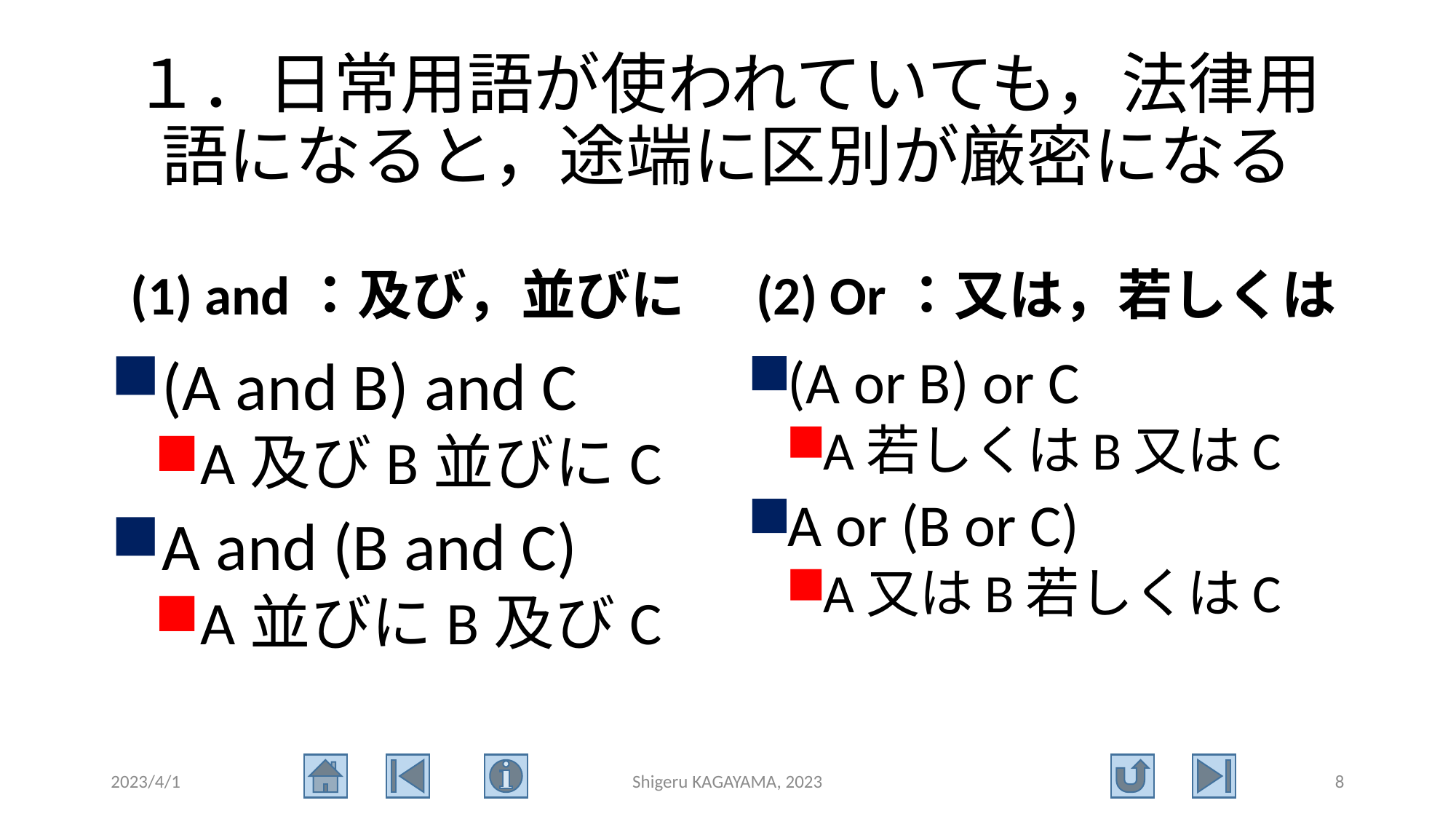

# １．日常用語が使われていても，法律用語になると，途端に区別が厳密になる
(1) and：及び，並びに
(2) Or：又は，若しくは
(A and B) and C
A及びB並びにC
A and (B and C)
A並びにB及びC
(A or B) or C
A若しくはB又はC
A or (B or C)
A又はB若しくはC
2023/4/1
Shigeru KAGAYAMA, 2023
8